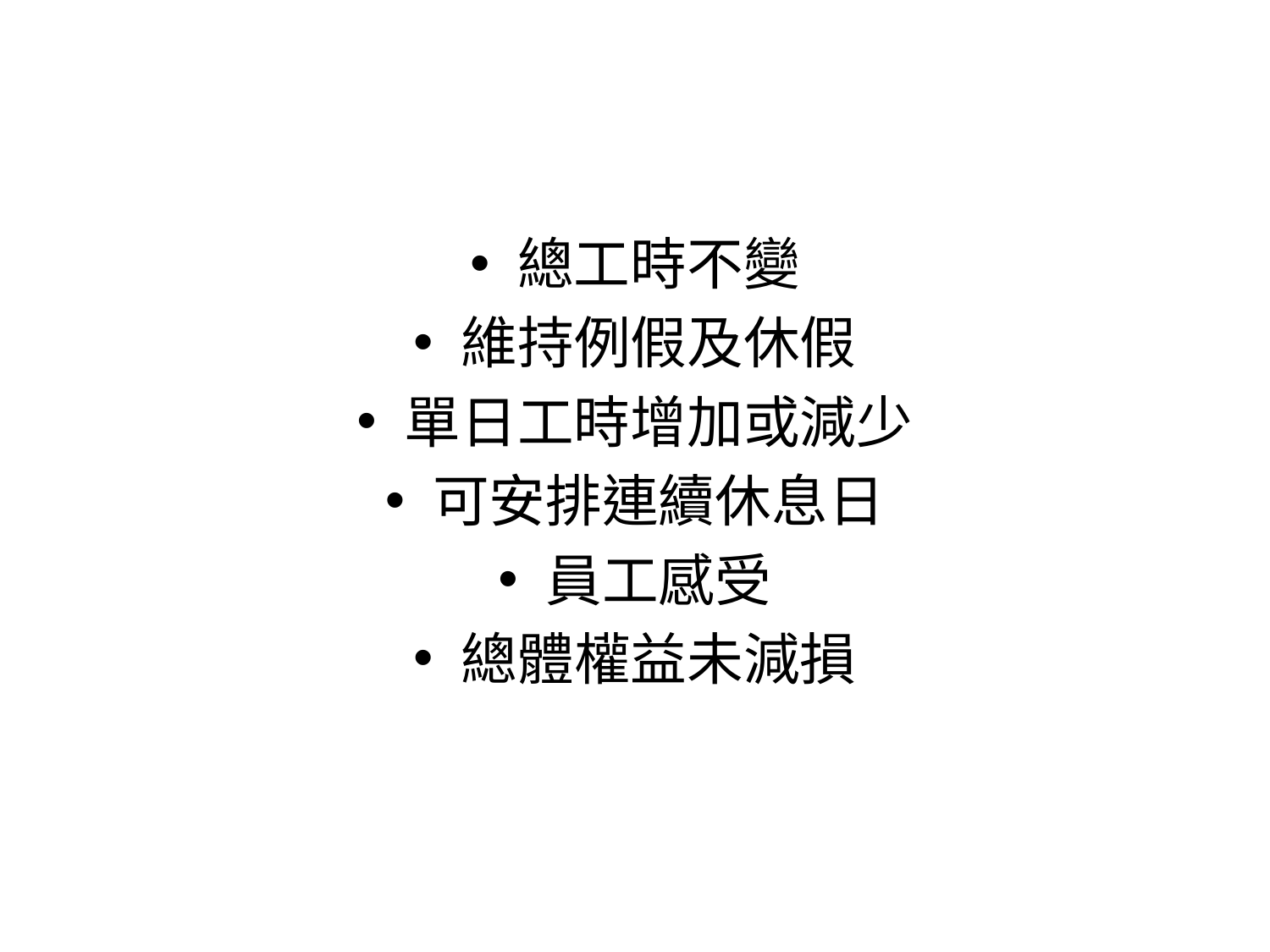

#
總工時不變
維持例假及休假
單日工時增加或減少
可安排連續休息日
員工感受
總體權益未減損